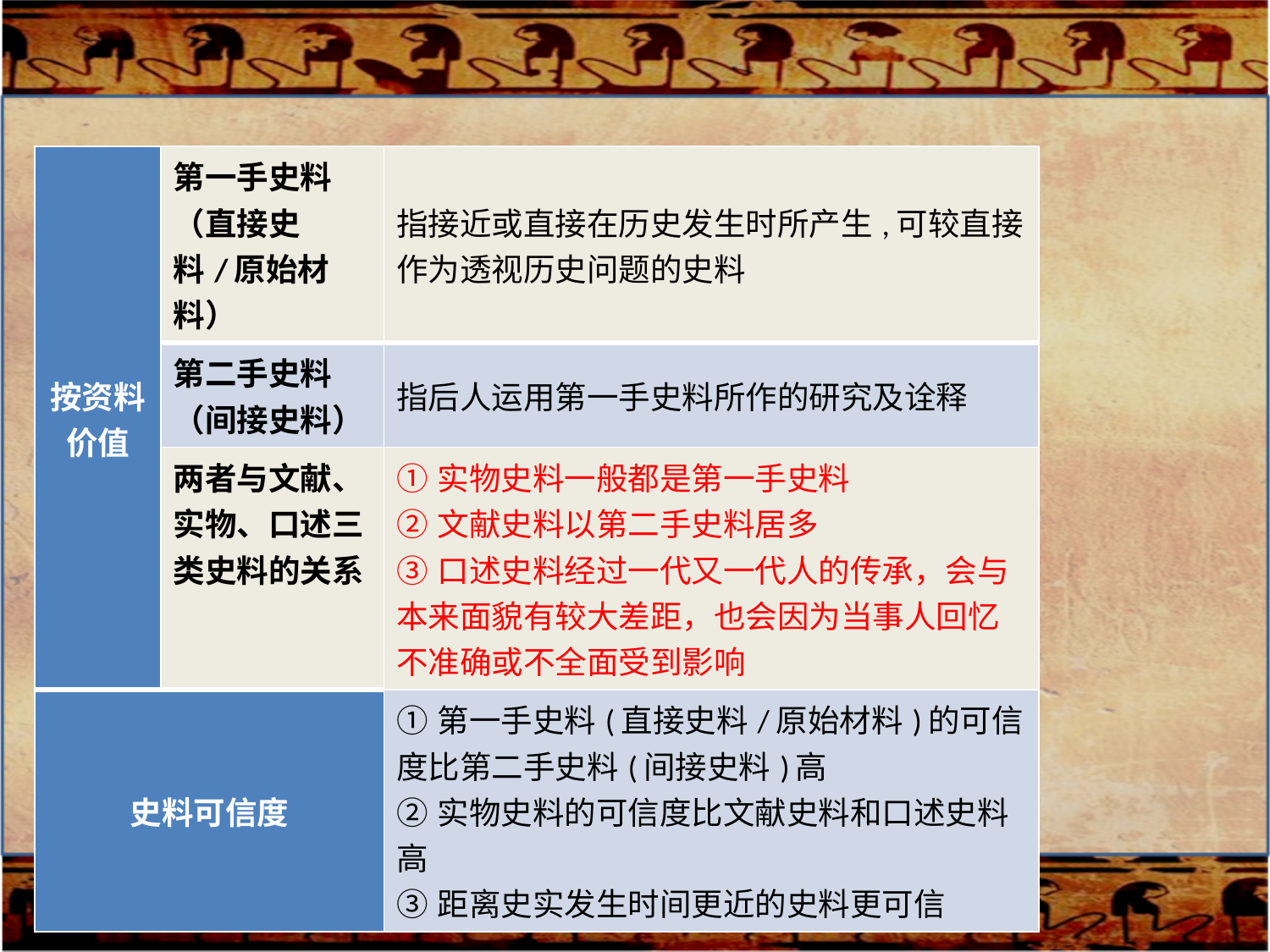

| 按资料价值 | 第一手史料（直接史料/原始材料） | 指接近或直接在历史发生时所产生,可较直接作为透视历史问题的史料 |
| --- | --- | --- |
|  | 第二手史料（间接史料） | 指后人运用第一手史料所作的研究及诠释 |
|  | 两者与文献、实物、口述三类史料的关系 | ①实物史料一般都是第一手史料 ②文献史料以第二手史料居多 ③口述史料经过一代又一代人的传承，会与本来面貌有较大差距，也会因为当事人回忆不准确或不全面受到影响 |
| 史料可信度 |  | ①第一手史料(直接史料/原始材料)的可信度比第二手史料(间接史料)高 ②实物史料的可信度比文献史料和口述史料高 ③距离史实发生时间更近的史料更可信 |